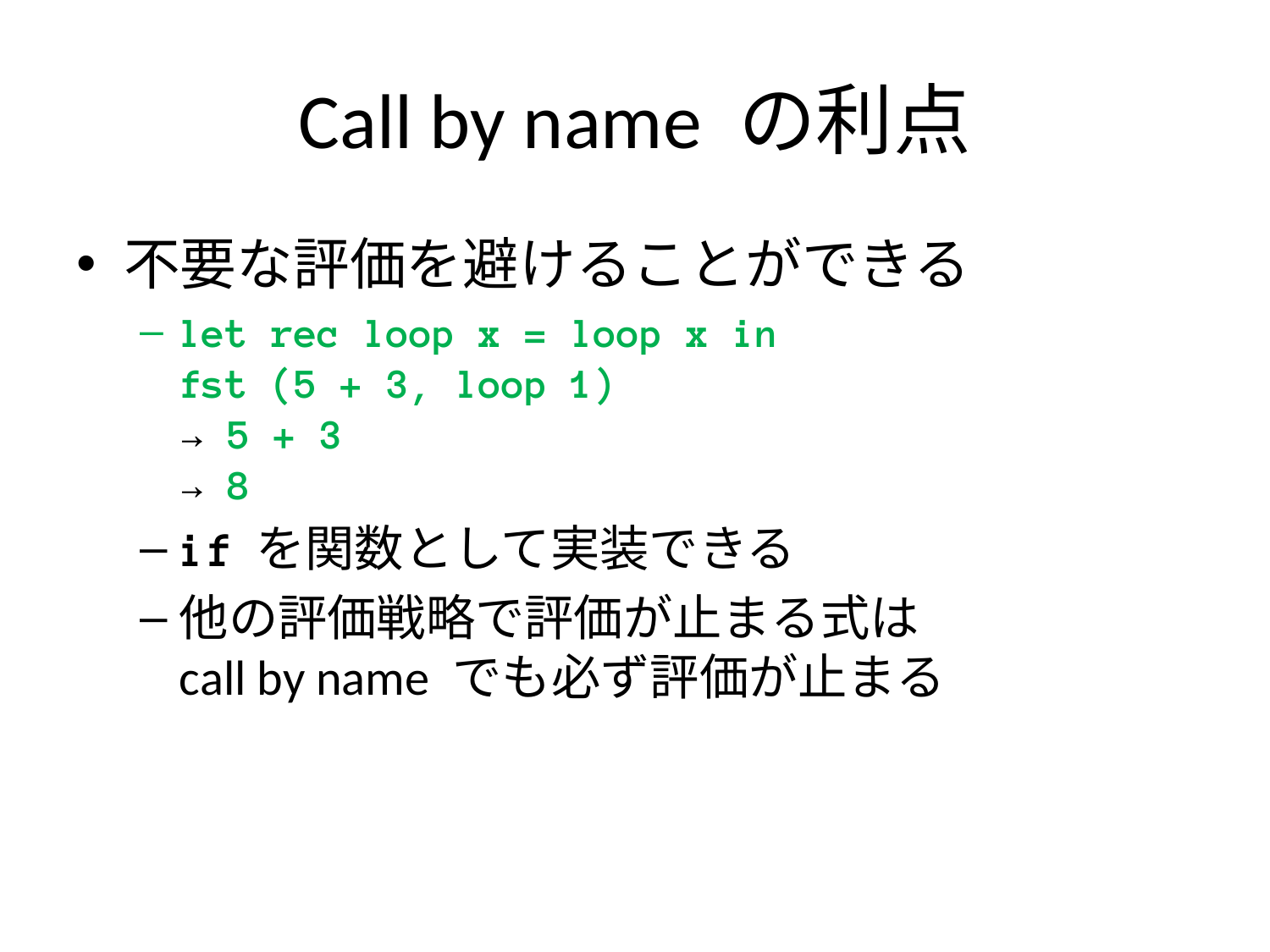

# Call by name の利点
不要な評価を避けることができる
let rec loop x = loop x in
fst (5 + 3, loop 1)
→ 5 + 3
→ 8
if を関数として実装できる
他の評価戦略で評価が止まる式は
call by name でも必ず評価が止まる